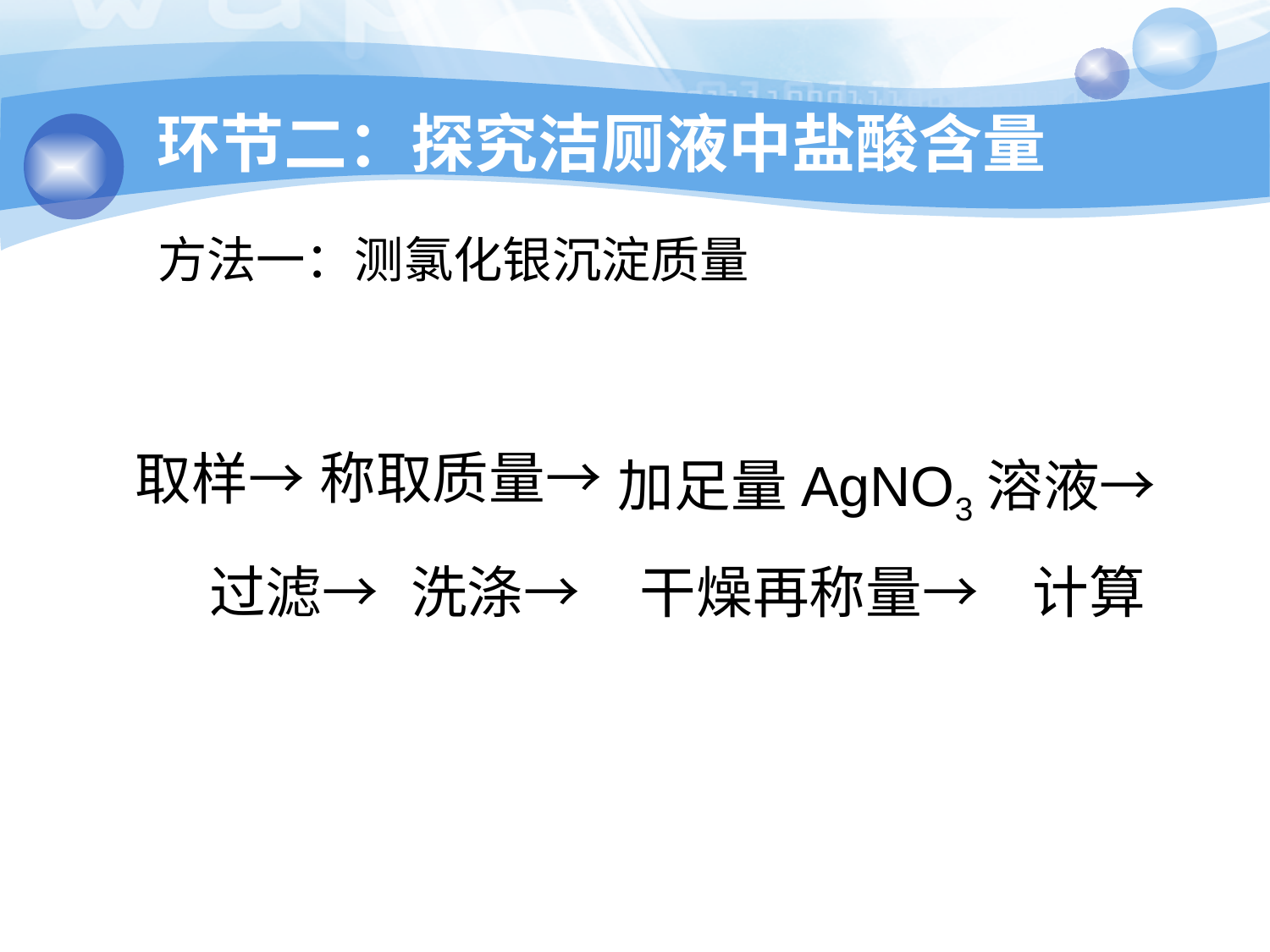

环节二：探究洁厕液中盐酸含量
方法一：测氯化银沉淀质量
称取质量→
取样→
加足量AgNO3溶液→
过滤→
 洗涤→
干燥再称量→
计算